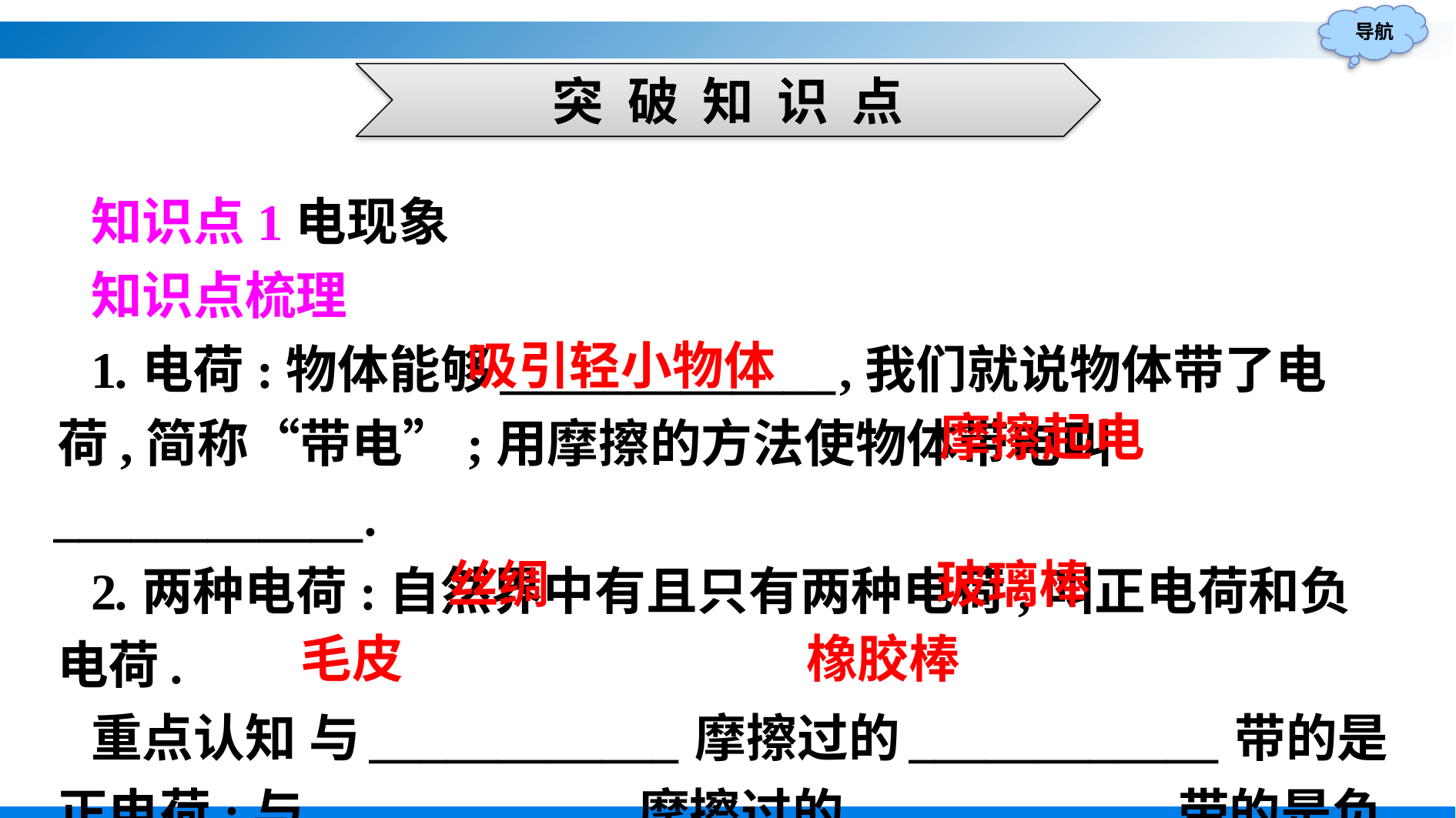

突  破  知  识  点
知识点1电现象
知识点梳理
1.电荷:物体能够_____________,我们就说物体带了电荷,简称“带电”;用摩擦的方法使物体带电叫____________.
2.两种电荷:自然界中有且只有两种电荷,叫正电荷和负电荷.
重点认知 与____________摩擦过的____________带的是正电荷;与____________摩擦过的____________带的是负电荷.
吸引轻小物体
摩擦起电
丝绸
玻璃棒
毛皮
橡胶棒